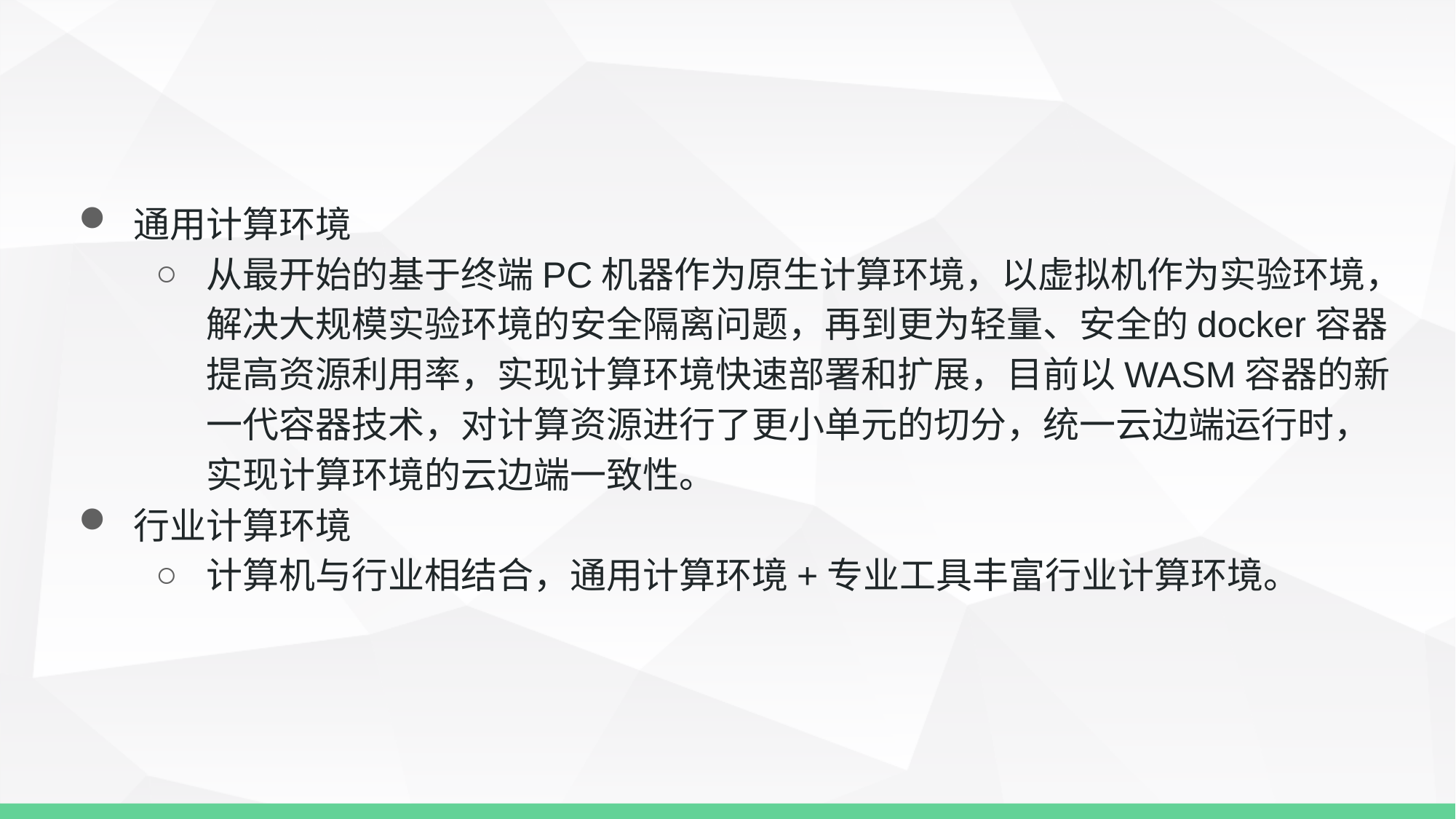

通用计算环境
从最开始的基于终端PC机器作为原生计算环境，以虚拟机作为实验环境，解决大规模实验环境的安全隔离问题，再到更为轻量、安全的docker容器提高资源利用率，实现计算环境快速部署和扩展，目前以WASM容器的新一代容器技术，对计算资源进行了更小单元的切分，统一云边端运行时，实现计算环境的云边端一致性。
行业计算环境
计算机与行业相结合，通用计算环境+专业工具丰富行业计算环境。